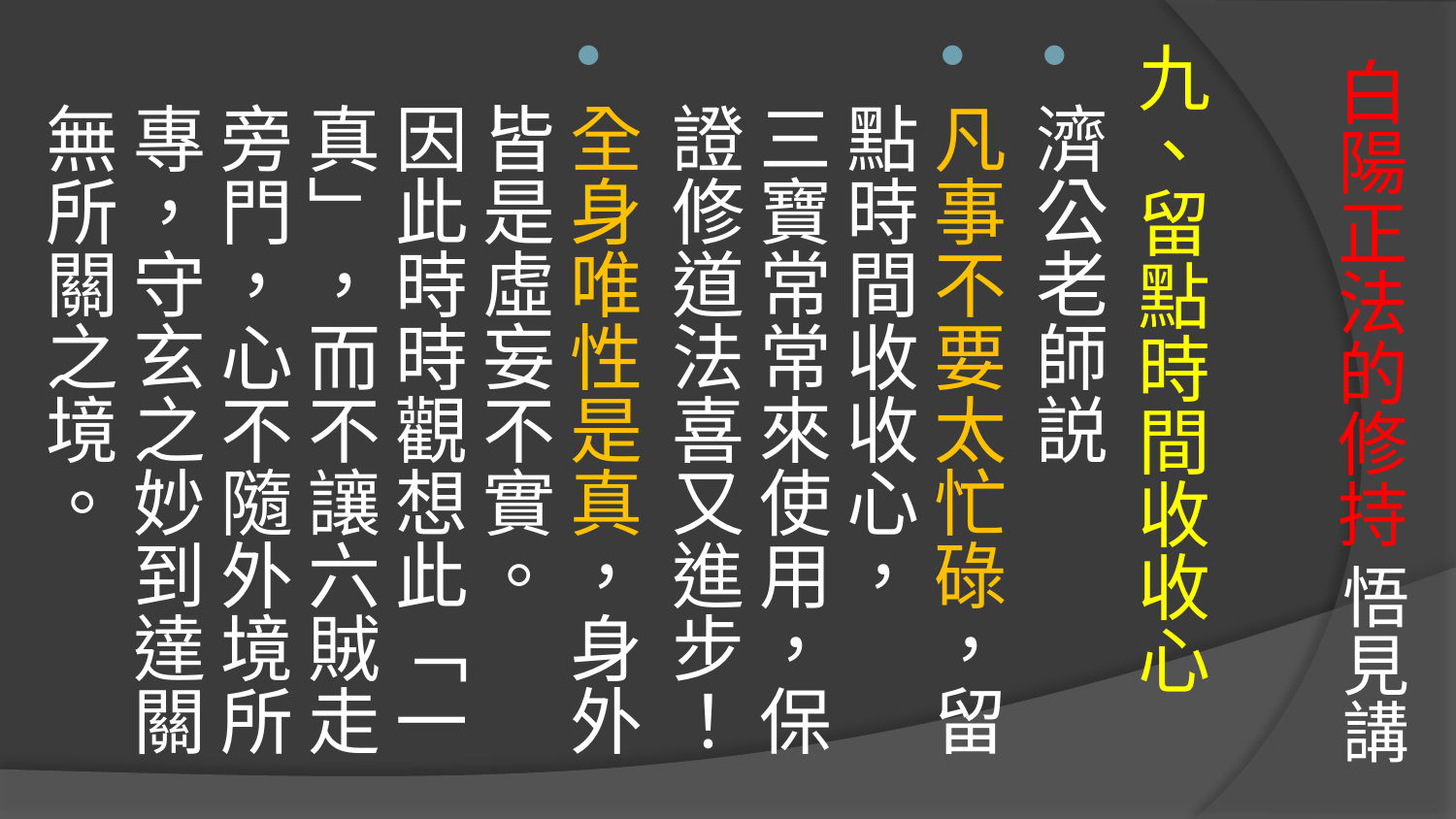

九、留點時間收收心
濟公老師説
凡事不要太忙碌，留點時間收收心，
三寶常常來使用，保證修道法喜又進步！
全身唯性是真，身外皆是虛妄不實。
因此時時觀想此「一真」，而不讓六賊走旁門，心不隨外境所專，守玄之妙到達關無所關之境。
# 白陽正法的修持 悟見講